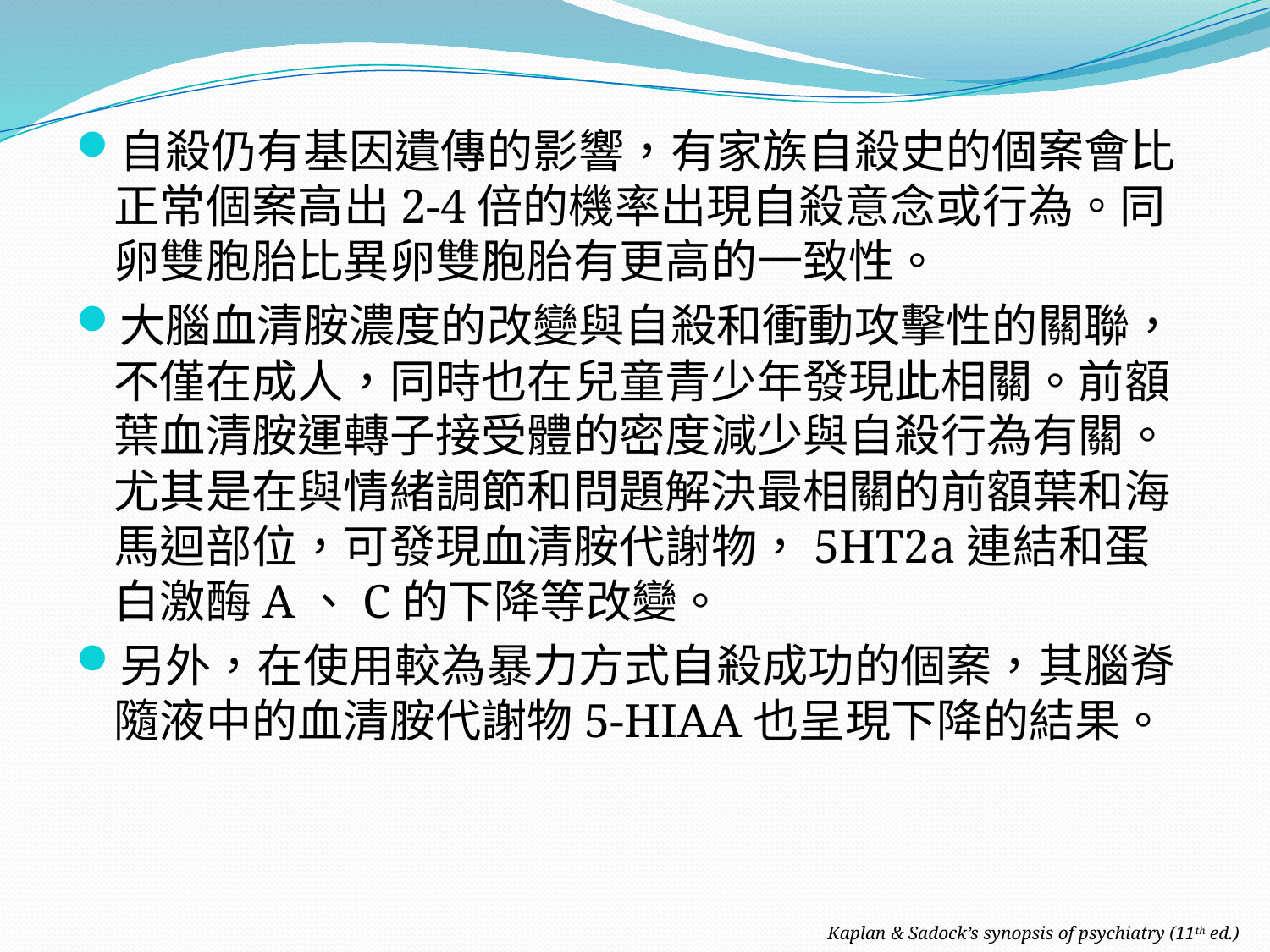

自殺仍有基因遺傳的影響，有家族自殺史的個案會比正常個案高出2-4倍的機率出現自殺意念或行為。同卵雙胞胎比異卵雙胞胎有更高的一致性。
大腦血清胺濃度的改變與自殺和衝動攻擊性的關聯，不僅在成人，同時也在兒童青少年發現此相關。前額葉血清胺運轉子接受體的密度減少與自殺行為有關。尤其是在與情緒調節和問題解決最相關的前額葉和海馬迴部位，可發現血清胺代謝物，5HT2a連結和蛋白激酶A、C的下降等改變。
另外，在使用較為暴力方式自殺成功的個案，其腦脊隨液中的血清胺代謝物5-HIAA也呈現下降的結果。
Kaplan & Sadock’s synopsis of psychiatry (11th ed.)